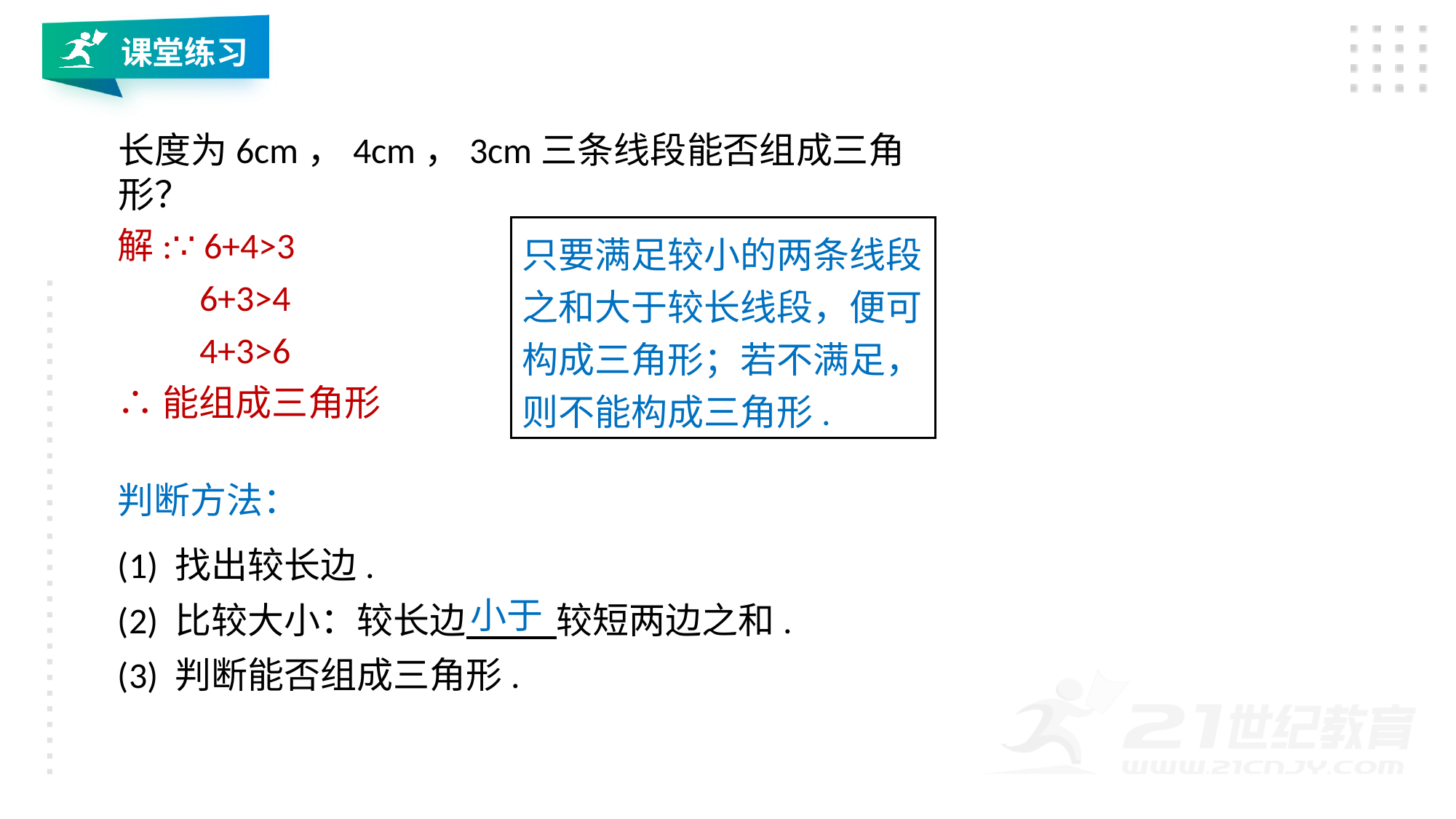

课堂练习
长度为6cm，4cm，3cm三条线段能否组成三角形？
解:∵ 6+4>3
          6+3>4
          4+3>6
∴能组成三角形
只要满足较小的两条线段之和大于较长线段，便可构成三角形；若不满足，则不能构成三角形.
判断方法：
(1) 找出较长边.
小于
(2) 比较大小：较长边           较短两边之和.
(3) 判断能否组成三角形.